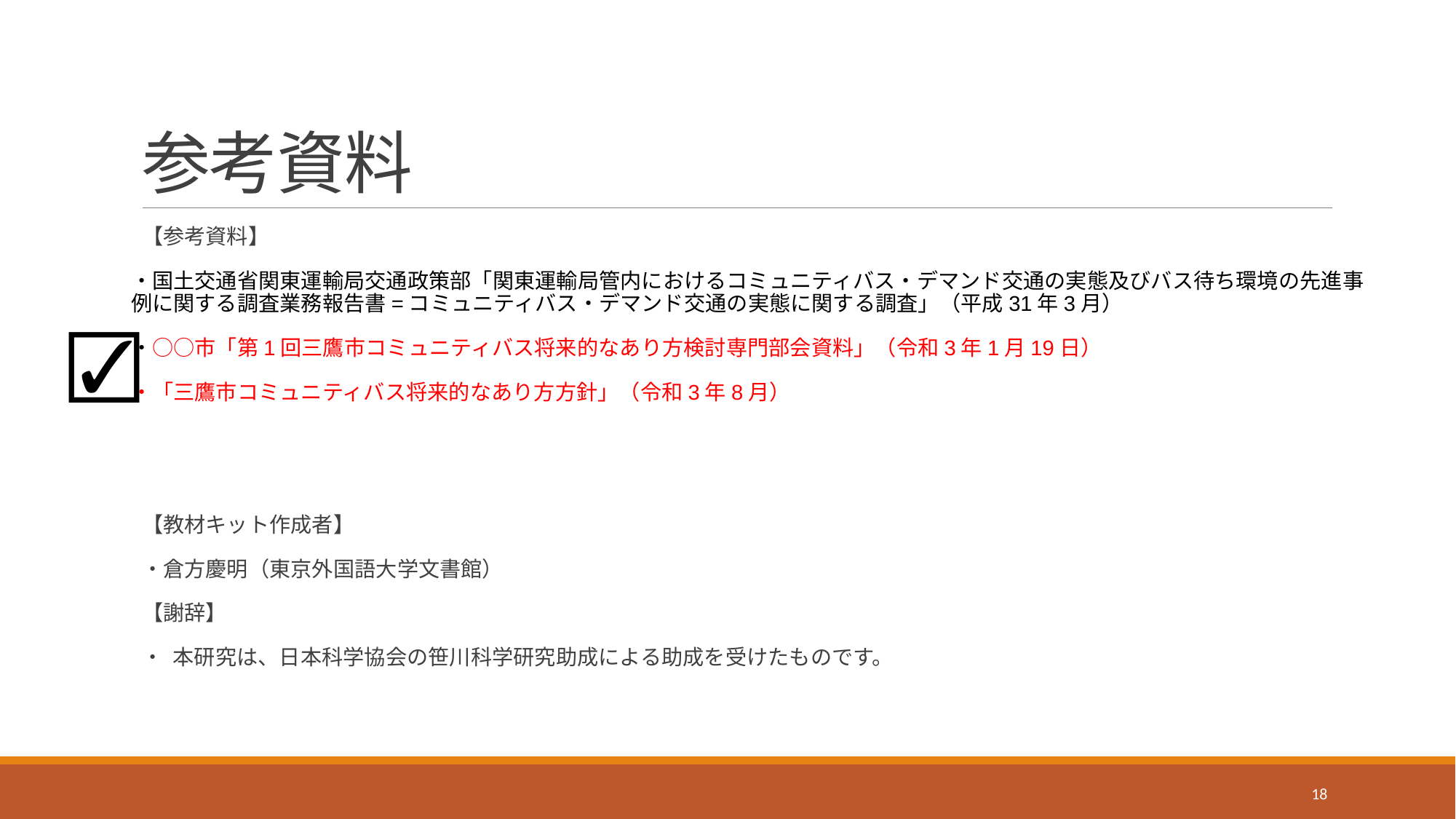

# 参考資料
【参考資料】
・国土交通省関東運輸局交通政策部「関東運輸局管内におけるコミュニティバス・デマンド交通の実態及びバス待ち環境の先進事例に関する調査業務報告書=コミュニティバス・デマンド交通の実態に関する調査」（平成31年3月）
・○○市「第1回三鷹市コミュニティバス将来的なあり方検討専門部会資料」（令和3年1月19日）
・「三鷹市コミュニティバス将来的なあり方方針」（令和3年8月）

【教材キット作成者】
・倉方慶明（東京外国語大学文書館）
【謝辞】
‧ 本研究は、日本科学協会の笹川科学研究助成による助成を受けたものです。
☑
18